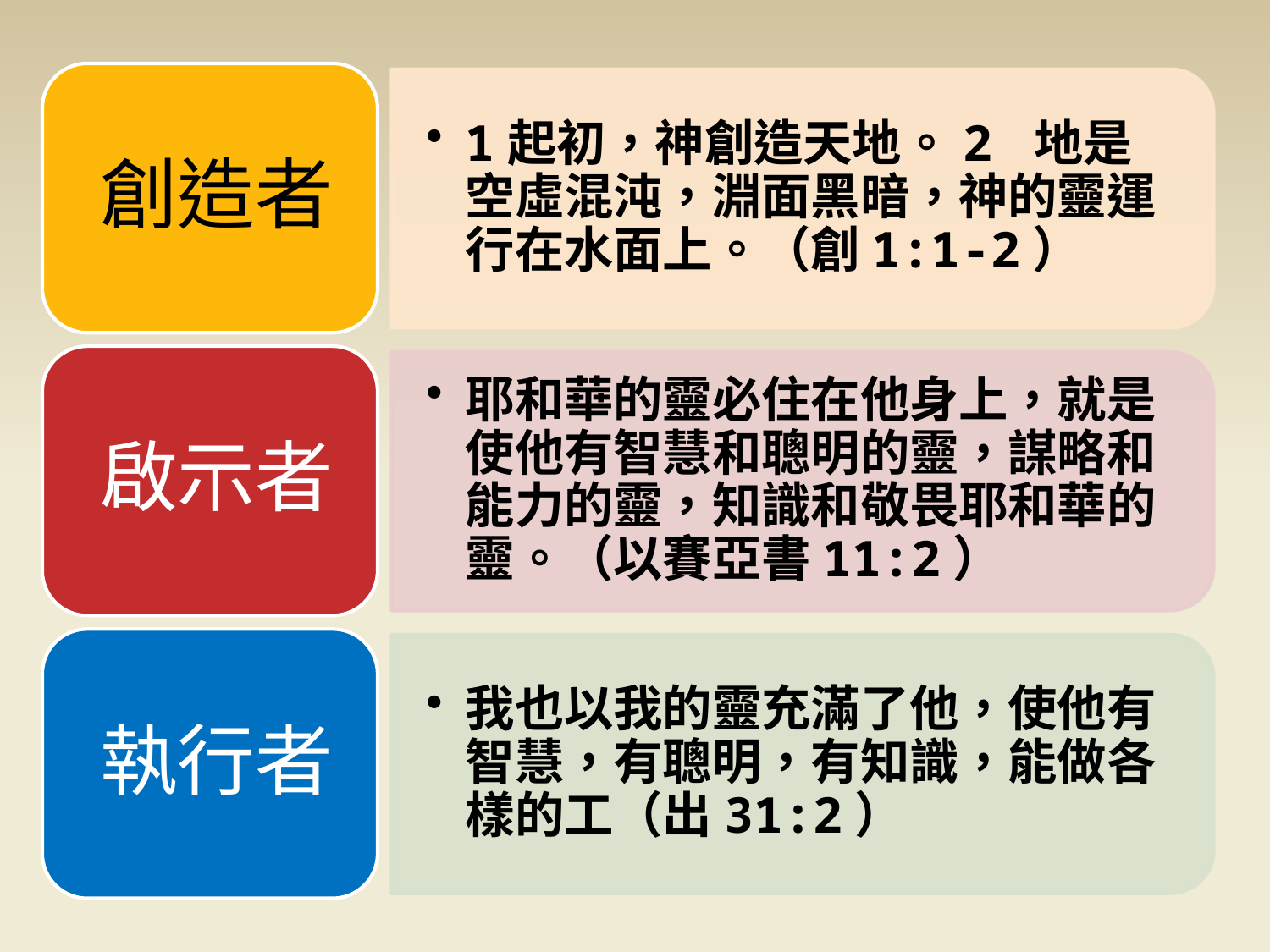

1起初，神創造天地。2 地是空虛混沌，淵面黑暗，神的靈運行在水面上。（創1:1-2）
創造者
耶和華的靈必住在他身上，就是使他有智慧和聰明的靈，謀略和能力的靈，知識和敬畏耶和華的靈。（以賽亞書11:2）
啟示者
我也以我的靈充滿了他，使他有智慧，有聰明，有知識，能做各樣的工（出31:2）
執行者